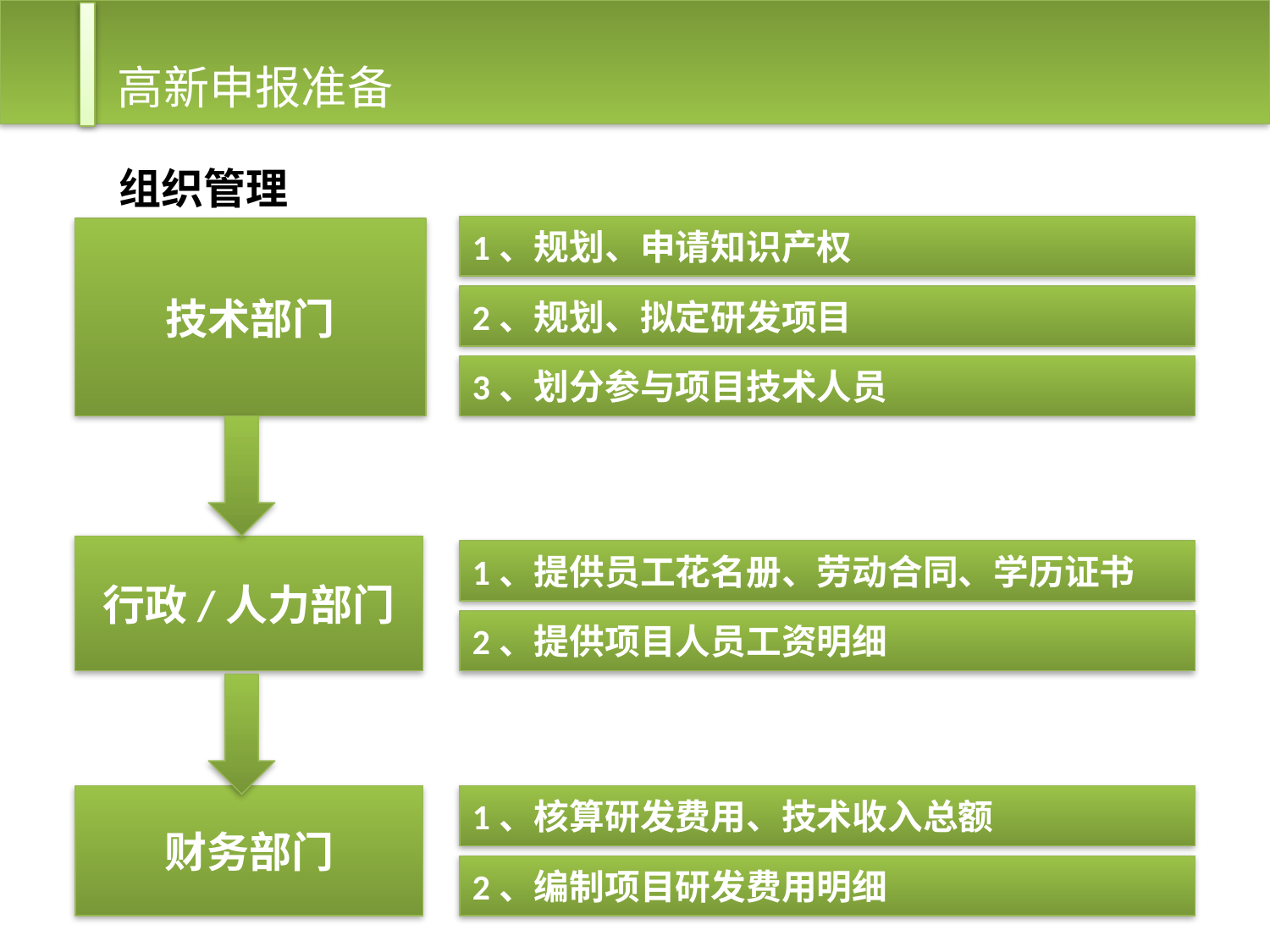

# 高新申报准备
组织管理
1、规划、申请知识产权
2、规划、拟定研发项目
3、划分参与项目技术人员
技术部门

行政/人力部门
1、提供员工花名册、劳动合同、学历证书
2、提供项目人员工资明细

财务部门
1、核算研发费用、技术收入总额
2、编制项目研发费用明细